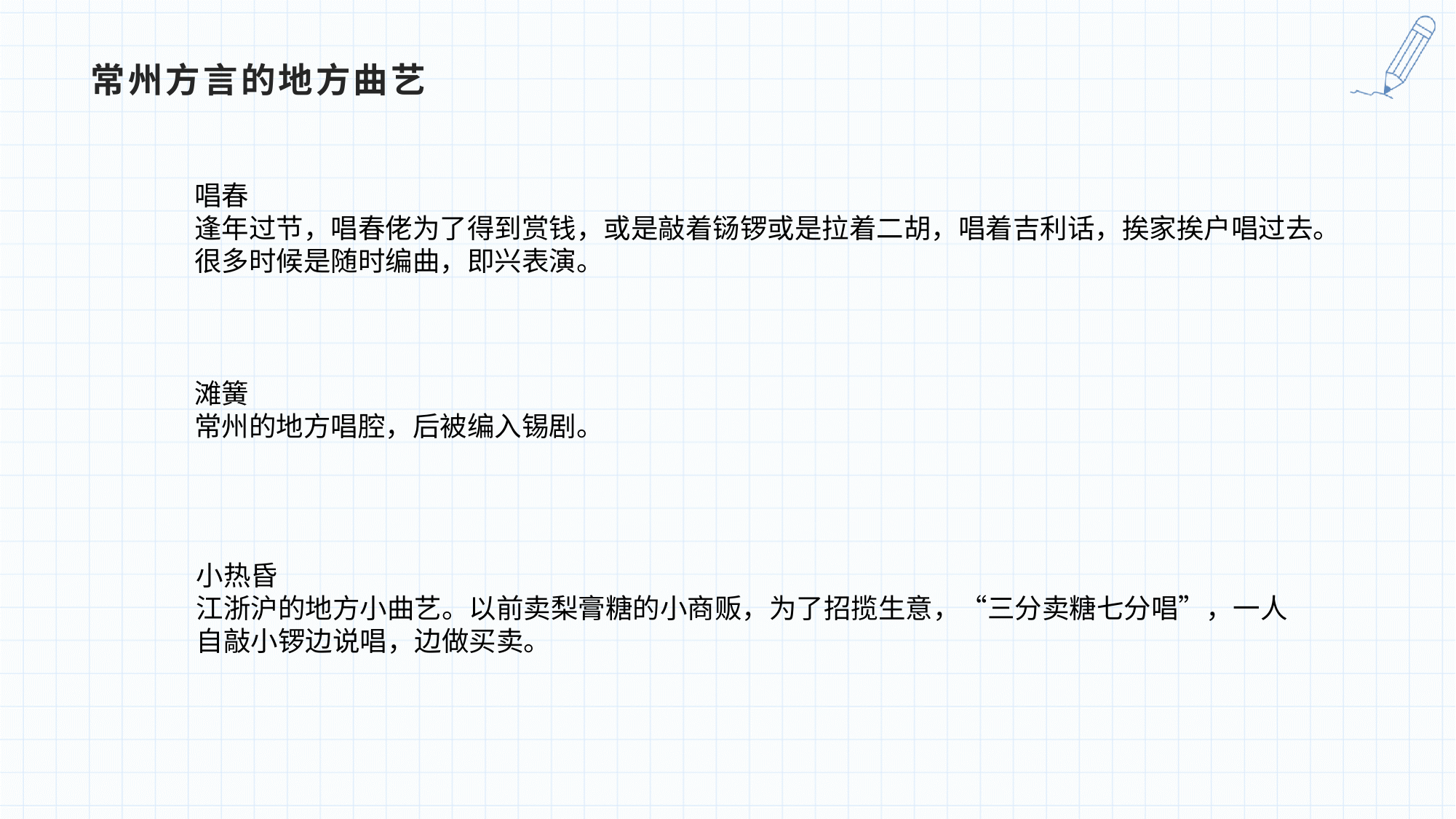

# 常州方言的地方曲艺
唱春
逢年过节，唱春佬为了得到赏钱，或是敲着铴锣或是拉着二胡，唱着吉利话，挨家挨户唱过去。
很多时候是随时编曲，即兴表演。
滩簧
常州的地方唱腔，后被编入锡剧。
小热昏
江浙沪的地方小曲艺。以前卖梨膏糖的小商贩，为了招揽生意，“三分卖糖七分唱”，一人自敲小锣边说唱，边做买卖。